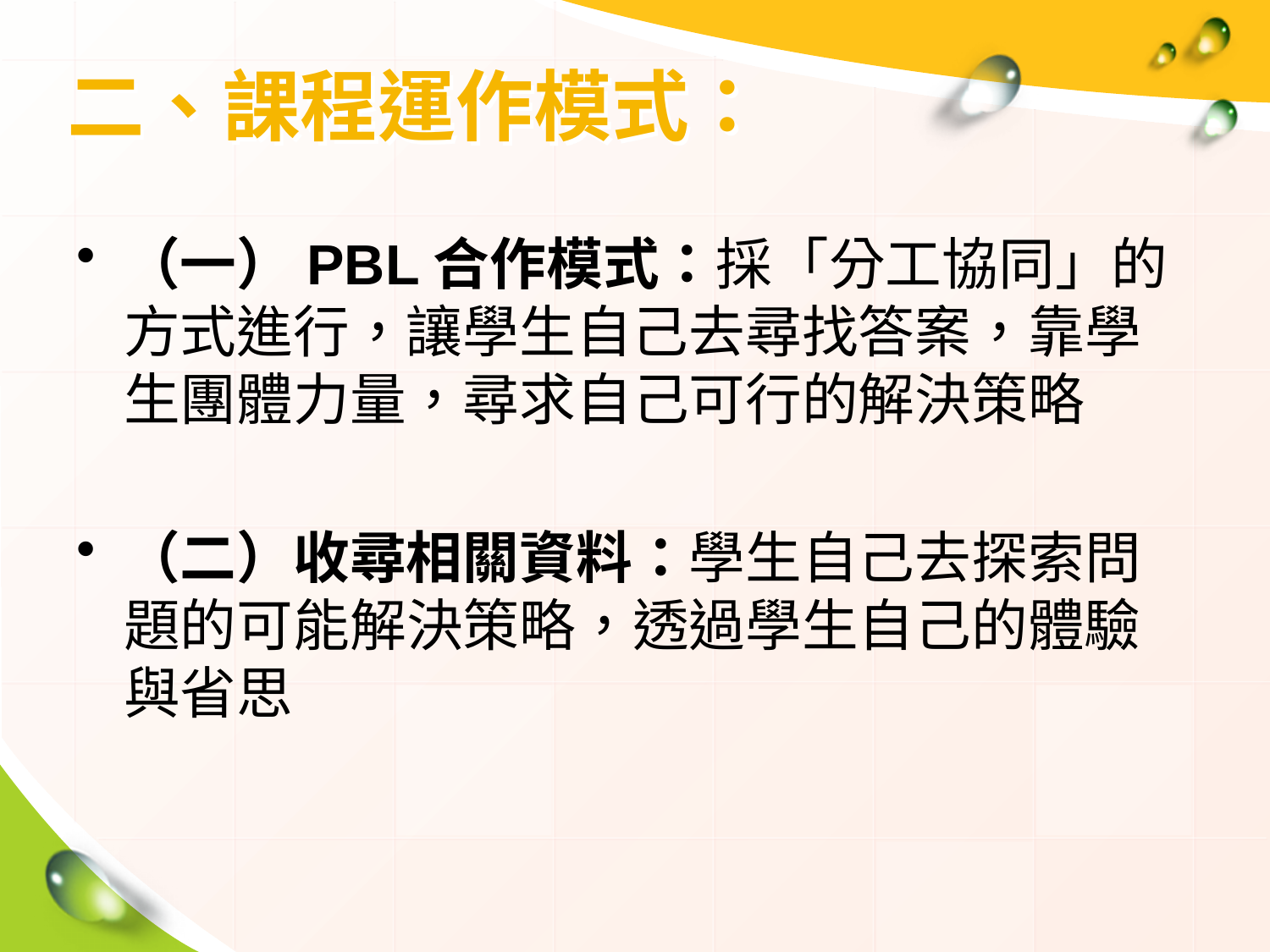

# 二、課程運作模式：
（一）PBL合作模式：採「分工協同」的方式進行，讓學生自己去尋找答案，靠學生團體力量，尋求自己可行的解決策略

（二）收尋相關資料：學生自己去探索問題的可能解決策略，透過學生自己的體驗與省思